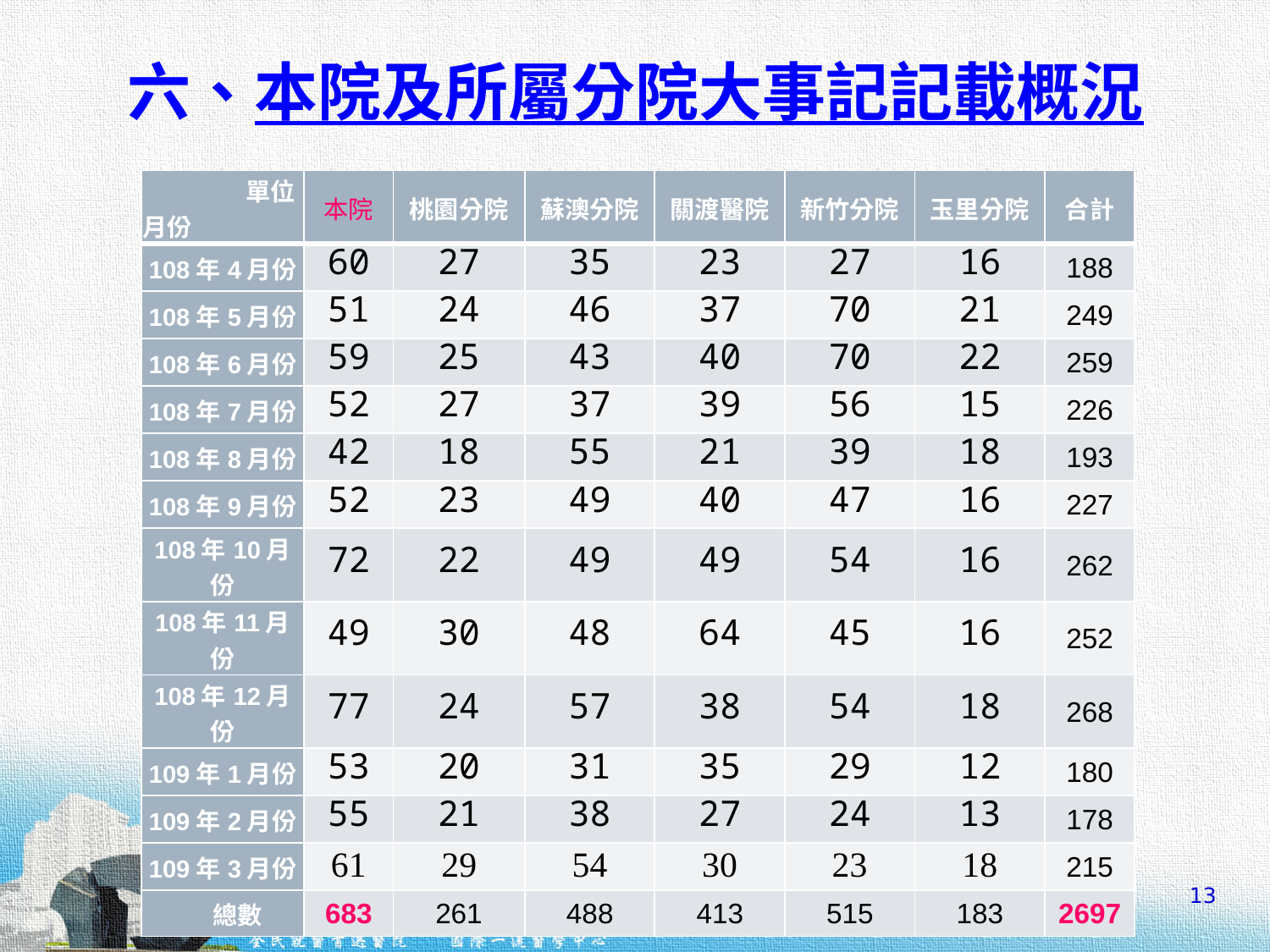

六、本院及所屬分院大事記記載概況
| 單位 月份 | 本院 | 桃園分院 | 蘇澳分院 | 關渡醫院 | 新竹分院 | 玉里分院 | 合計 |
| --- | --- | --- | --- | --- | --- | --- | --- |
| 108年4月份 | 60 | 27 | 35 | 23 | 27 | 16 | 188 |
| 108年5月份 | 51 | 24 | 46 | 37 | 70 | 21 | 249 |
| 108年6月份 | 59 | 25 | 43 | 40 | 70 | 22 | 259 |
| 108年7月份 | 52 | 27 | 37 | 39 | 56 | 15 | 226 |
| 108年8月份 | 42 | 18 | 55 | 21 | 39 | 18 | 193 |
| 108年9月份 | 52 | 23 | 49 | 40 | 47 | 16 | 227 |
| 108年10月份 | 72 | 22 | 49 | 49 | 54 | 16 | 262 |
| 108年11月份 | 49 | 30 | 48 | 64 | 45 | 16 | 252 |
| 108年12月份 | 77 | 24 | 57 | 38 | 54 | 18 | 268 |
| 109年1月份 | 53 | 20 | 31 | 35 | 29 | 12 | 180 |
| 109年2月份 | 55 | 21 | 38 | 27 | 24 | 13 | 178 |
| 109年3月份 | 61 | 29 | 54 | 30 | 23 | 18 | 215 |
| 總數 | 683 | 261 | 488 | 413 | 515 | 183 | 2697 |
13